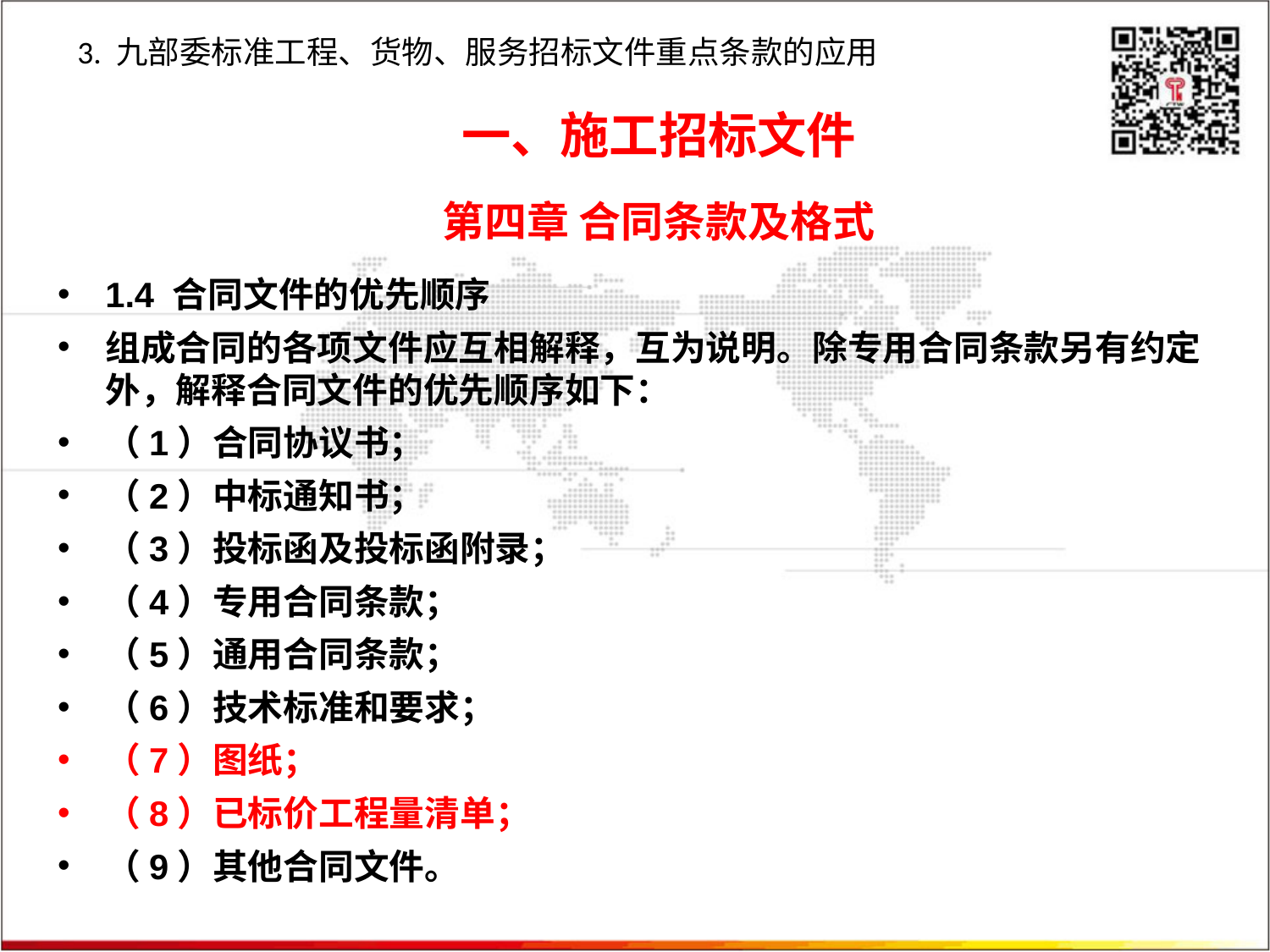

3. 九部委标准工程、货物、服务招标文件重点条款的应用
一、施工招标文件
第四章 合同条款及格式
1.4 合同文件的优先顺序
组成合同的各项文件应互相解释，互为说明。除专用合同条款另有约定外，解释合同文件的优先顺序如下：
（1）合同协议书；
（2）中标通知书；
（3）投标函及投标函附录；
（4）专用合同条款；
（5）通用合同条款；
（6）技术标准和要求；
（7）图纸；
（8）已标价工程量清单；
（9）其他合同文件。